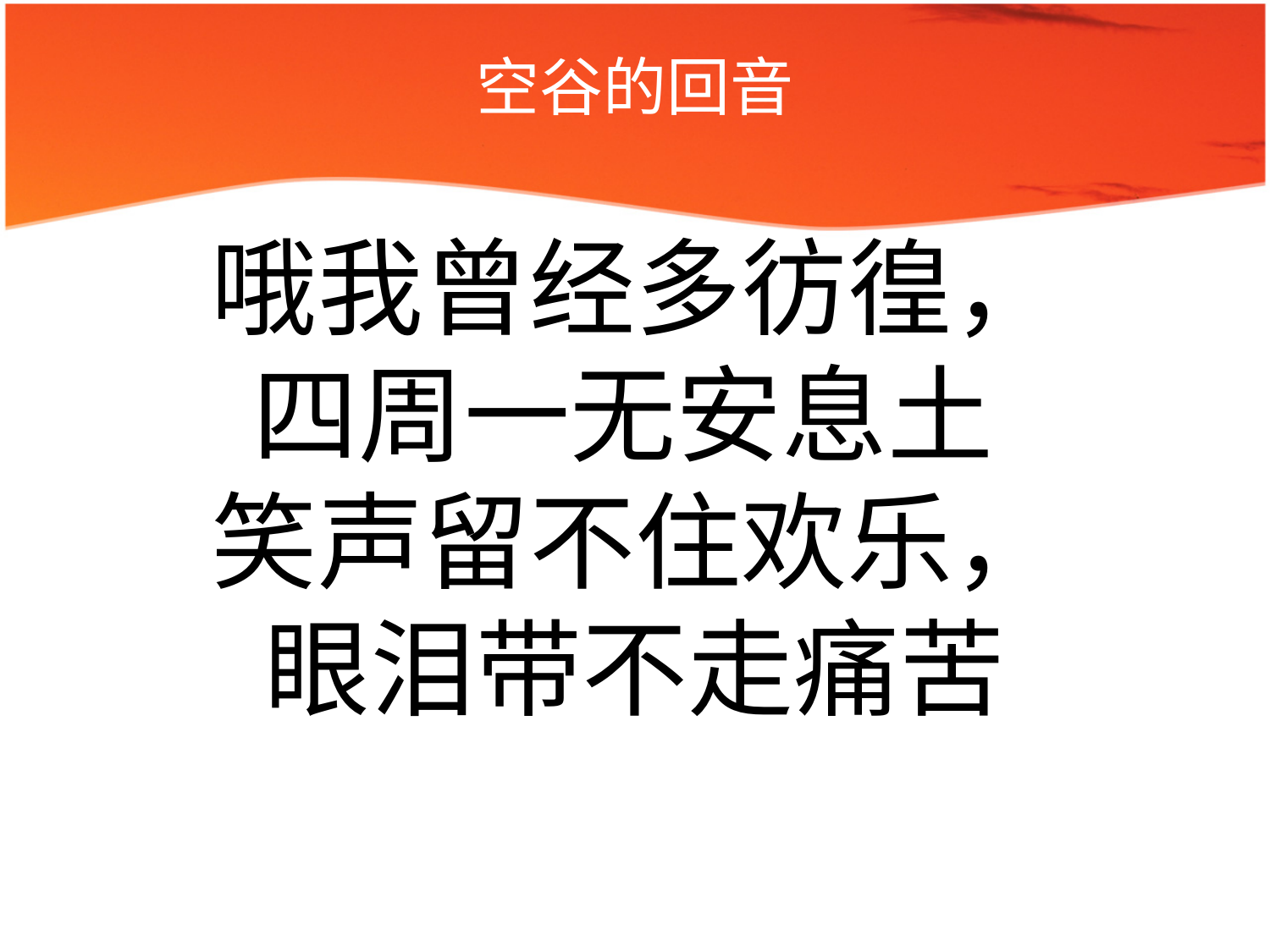

# 空谷的回音
哦我曾经多彷徨，
四周一无安息土
笑声留不住欢乐，
眼泪带不走痛苦